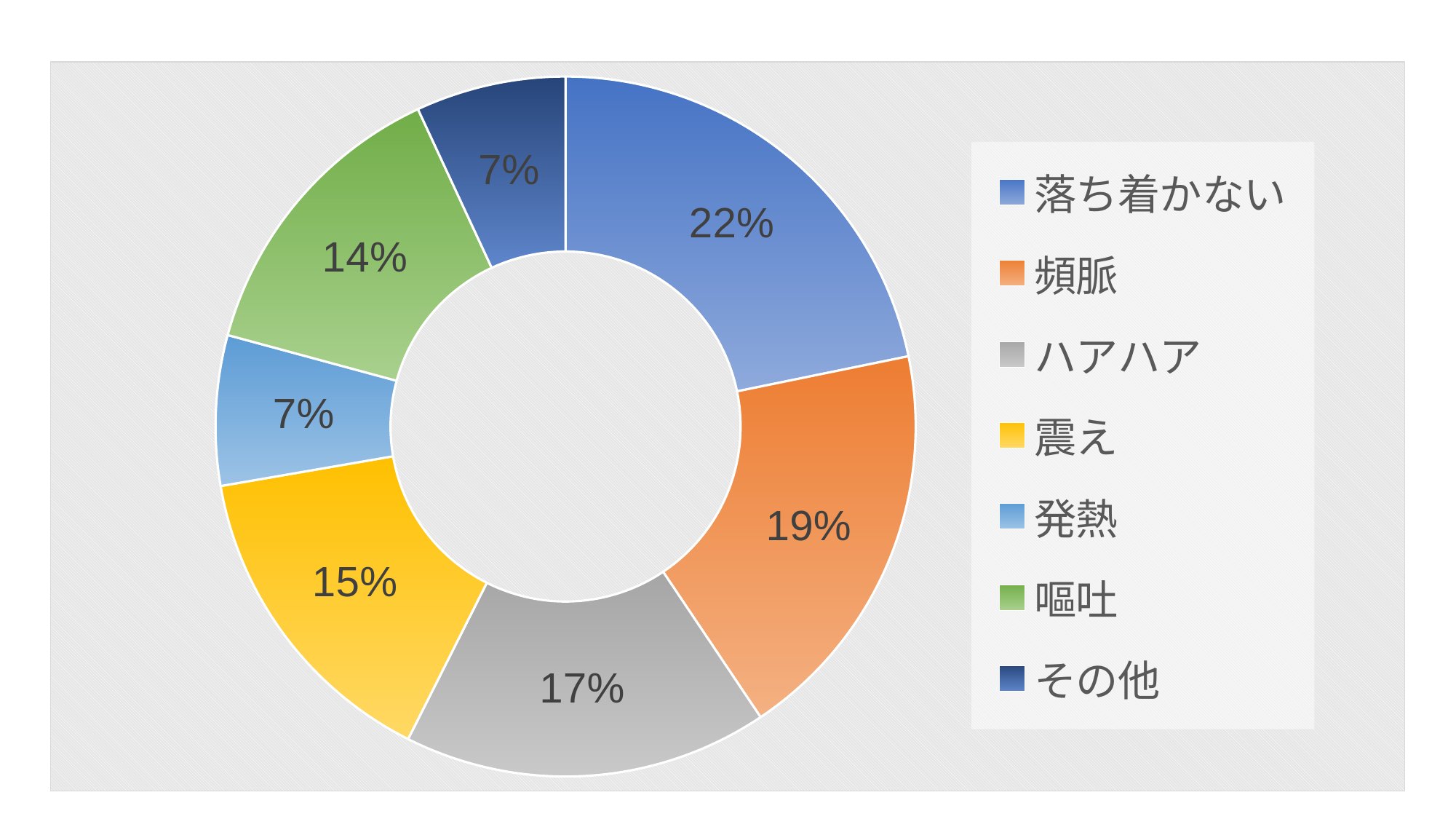

### Chart

| Category |  |
|---|---|
| 落ち着かない | 22.0 |
| 頻脈 | 19.0 |
| ハアハア | 17.0 |
| 震え | 15.0 |
| 発熱 | 7.0 |
| 嘔吐 | 14.0 |
| その他 | 7.0 |